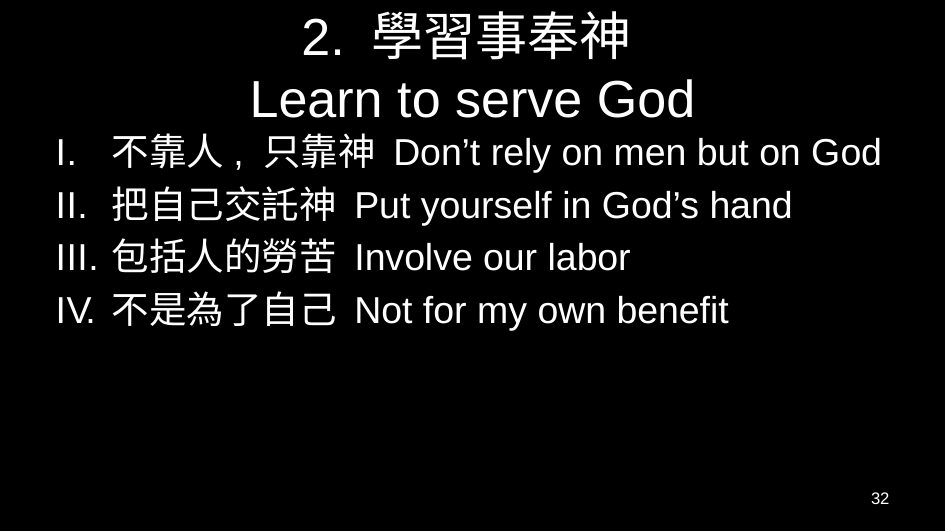

# 2. 學習事奉神 Learn to serve God
不靠人, 只靠神 Don’t rely on men but on God
把自己交託神 Put yourself in God’s hand
包括人的勞苦 Involve our labor
不是為了自己 Not for my own benefit

32